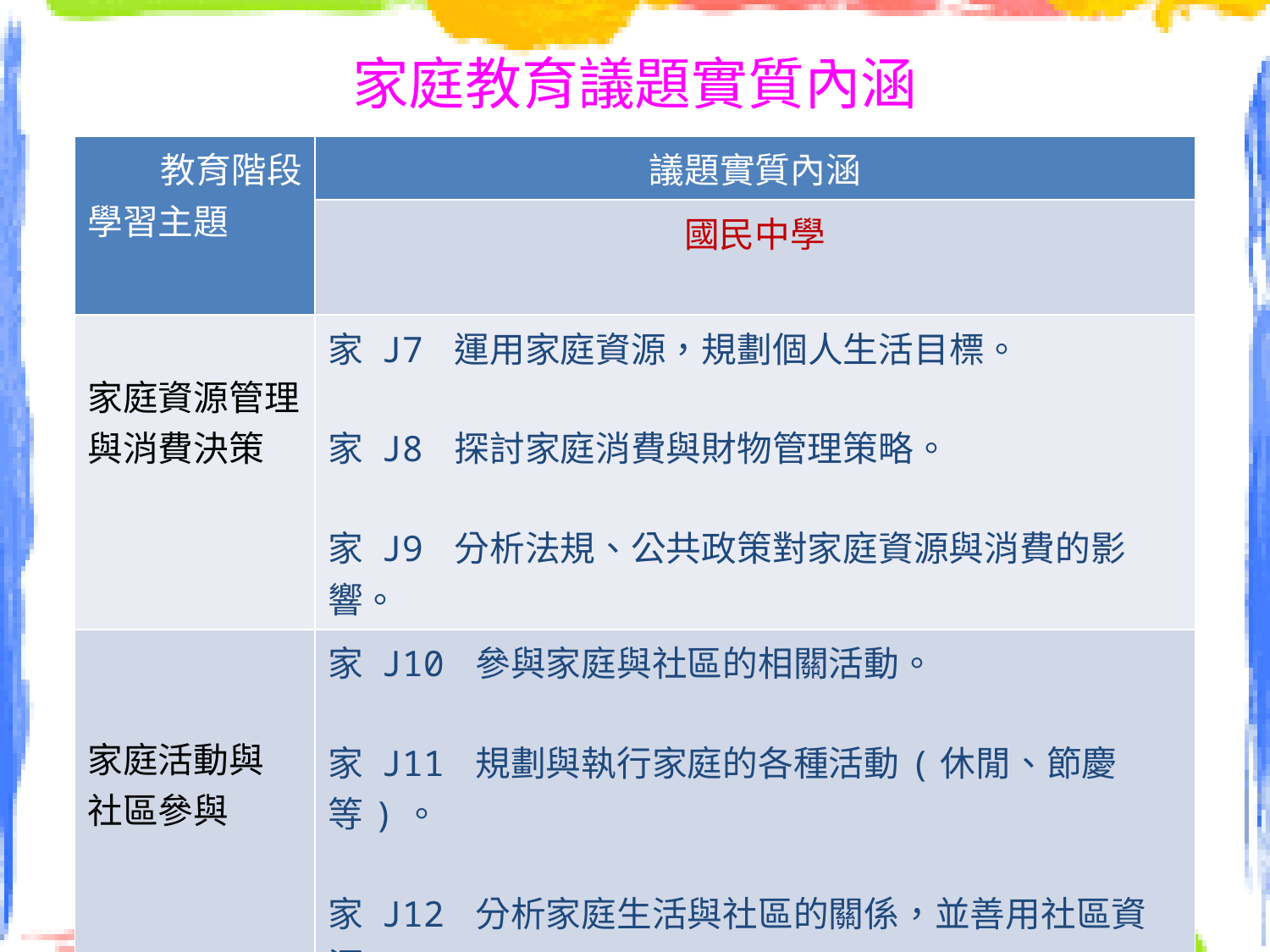

# 家庭教育議題實質內涵
| 教育階段 學習主題 | 議題實質內涵 |
| --- | --- |
|  | 國民中學 |
| 家庭資源管理與消費決策 | 家 J7 運用家庭資源，規劃個人生活目標。 家 J8 探討家庭消費與財物管理策略。 家 J9 分析法規、公共政策對家庭資源與消費的影響。 |
| 家庭活動與 社區參與 | 家 J10 參與家庭與社區的相關活動。 家 J11 規劃與執行家庭的各種活動(休閒、節慶等)。 家 J12 分析家庭生活與社區的關係，並善用社區資源。 |